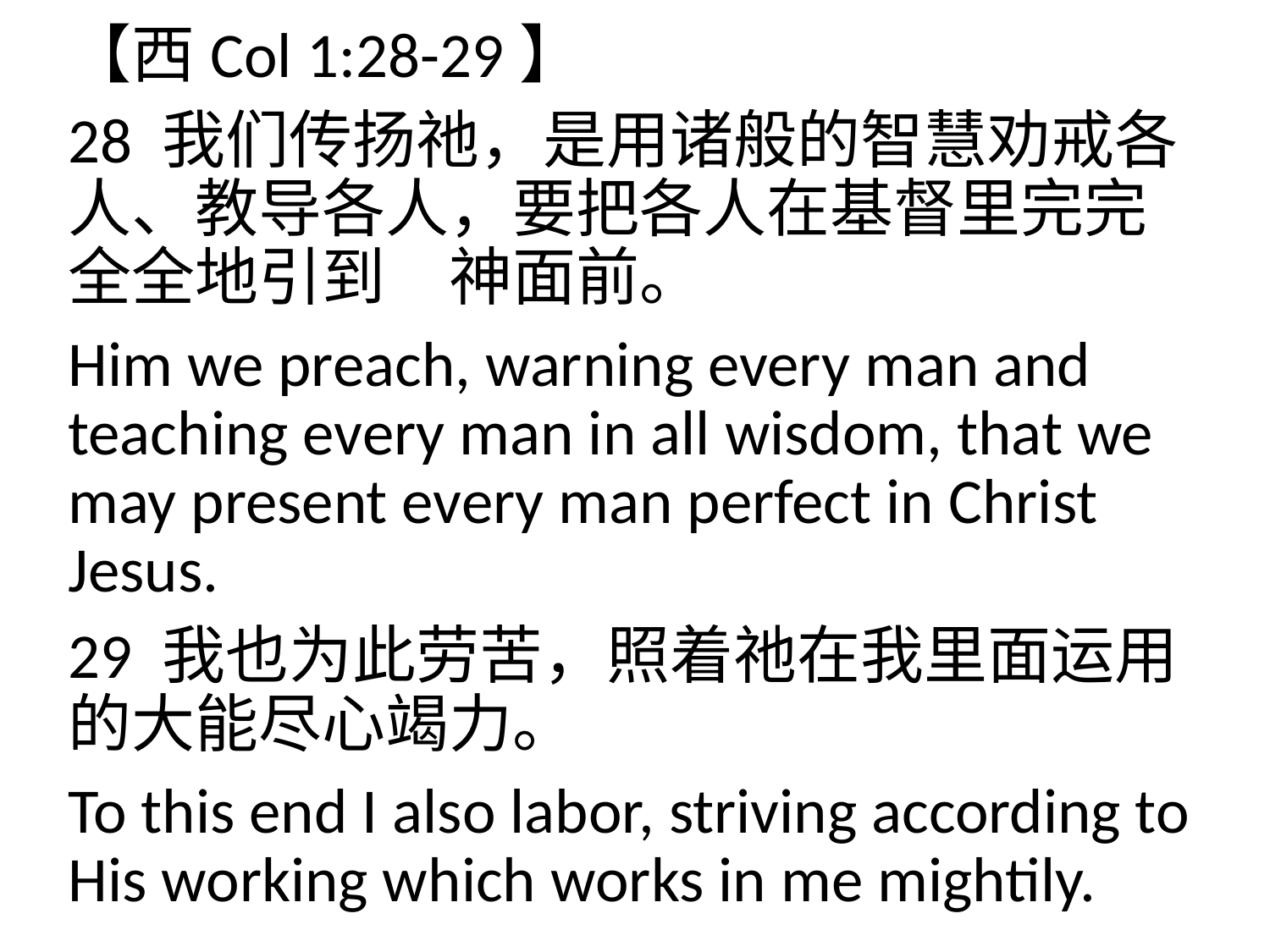

【西Col 1:28-29】
28 我们传扬祂，是用诸般的智慧劝戒各人、教导各人，要把各人在基督里完完全全地引到　神面前。
Him we preach, warning every man and teaching every man in all wisdom, that we may present every man perfect in Christ Jesus.
29 我也为此劳苦，照着祂在我里面运用的大能尽心竭力。
To this end I also labor, striving according to His working which works in me mightily.